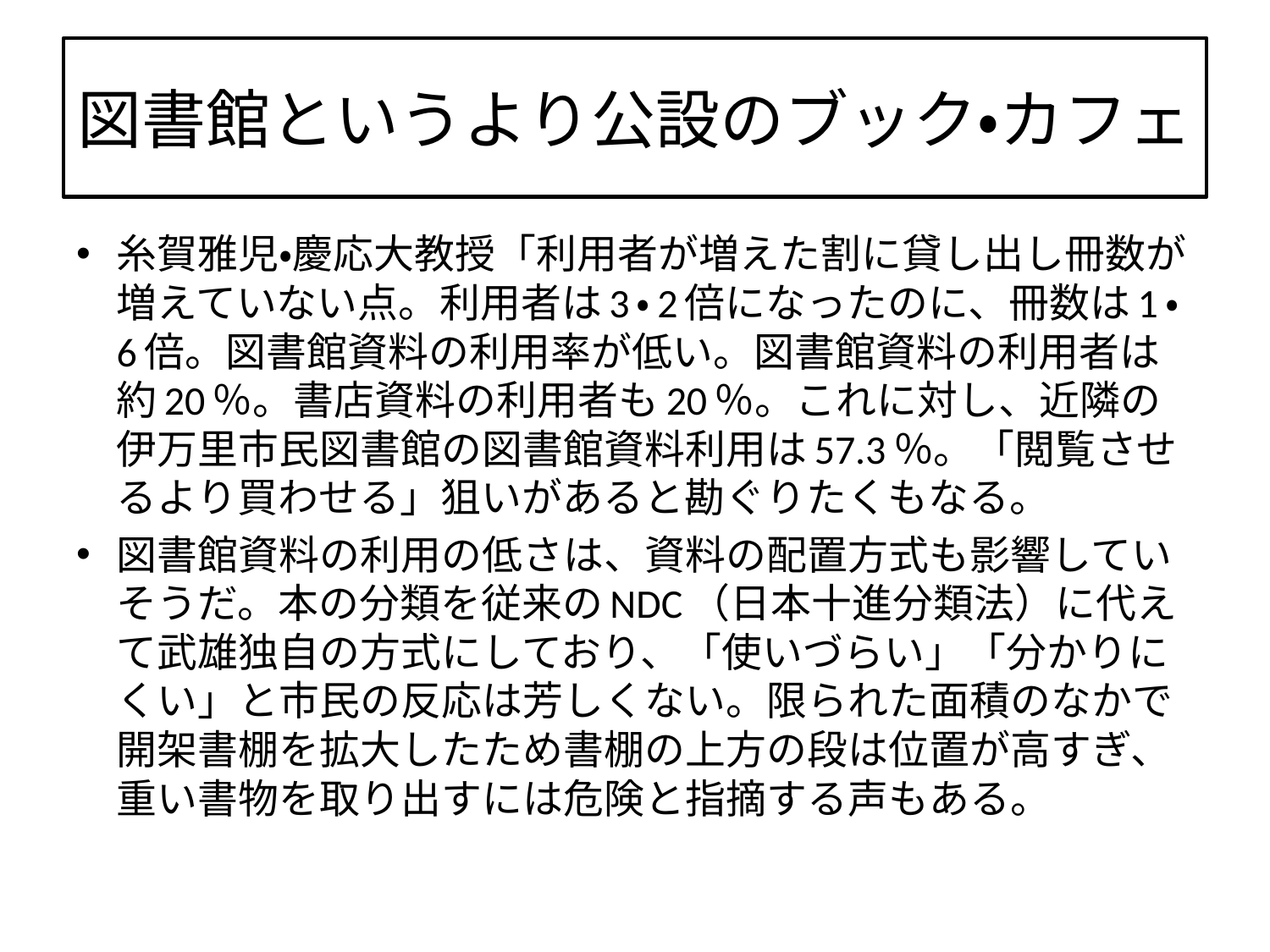

# 図書館というより公設のブック・カフェ
糸賀雅児・慶応大教授「利用者が増えた割に貸し出し冊数が増えていない点。利用者は3・2倍になったのに、冊数は1・6倍。図書館資料の利用率が低い。図書館資料の利用者は約20％。書店資料の利用者も20％。これに対し、近隣の伊万里市民図書館の図書館資料利用は57.3％。「閲覧させるより買わせる」狙いがあると勘ぐりたくもなる。
図書館資料の利用の低さは、資料の配置方式も影響していそうだ。本の分類を従来のNDC（日本十進分類法）に代えて武雄独自の方式にしており、「使いづらい」「分かりにくい」と市民の反応は芳しくない。限られた面積のなかで開架書棚を拡大したため書棚の上方の段は位置が高すぎ、重い書物を取り出すには危険と指摘する声もある。